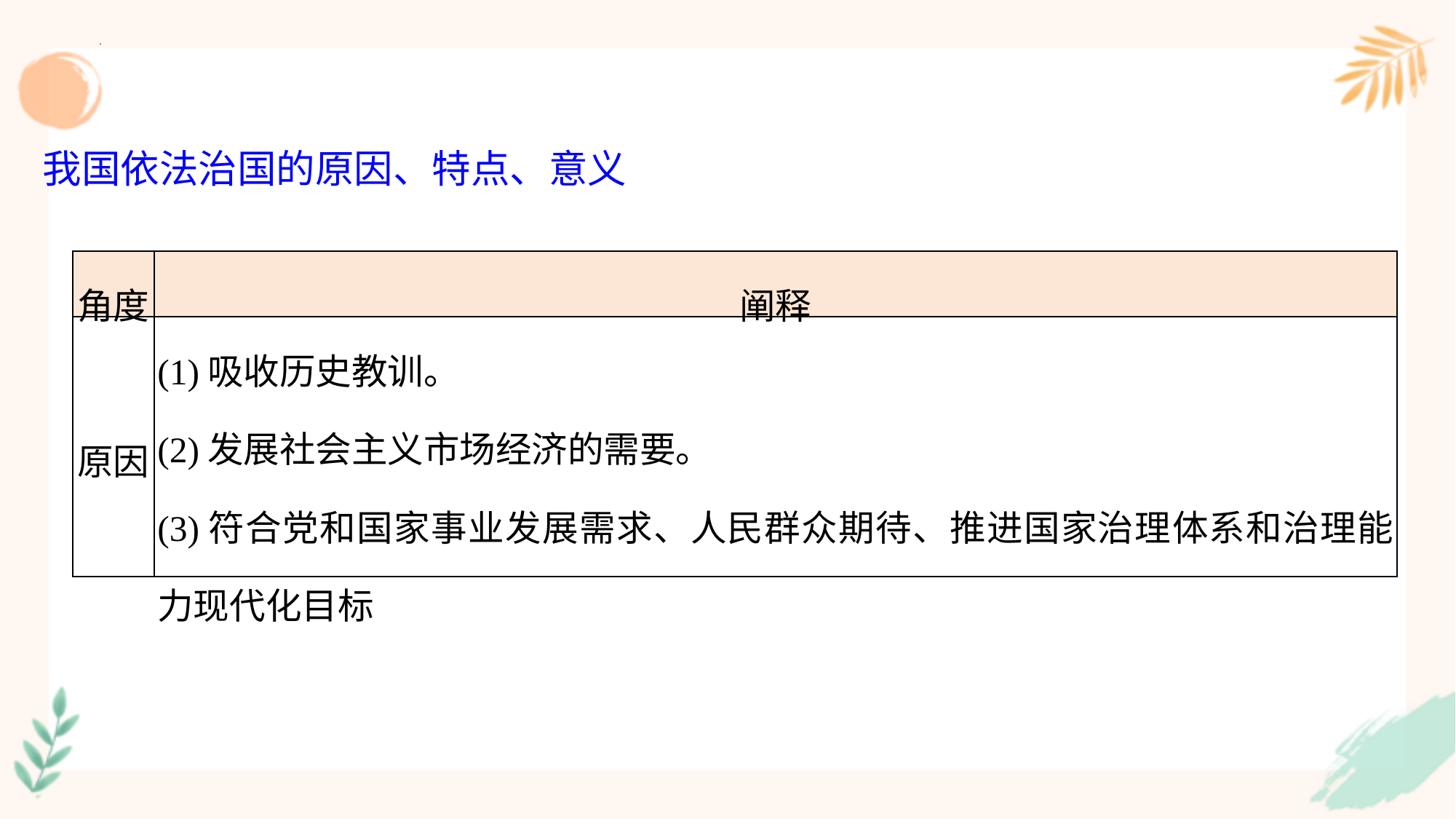

我国依法治国的原因、特点、意义
| 角度 | 阐释 |
| --- | --- |
| 原因 | (1)吸收历史教训。 (2)发展社会主义市场经济的需要。 (3)符合党和国家事业发展需求、人民群众期待、推进国家治理体系和治理能力现代化目标 |